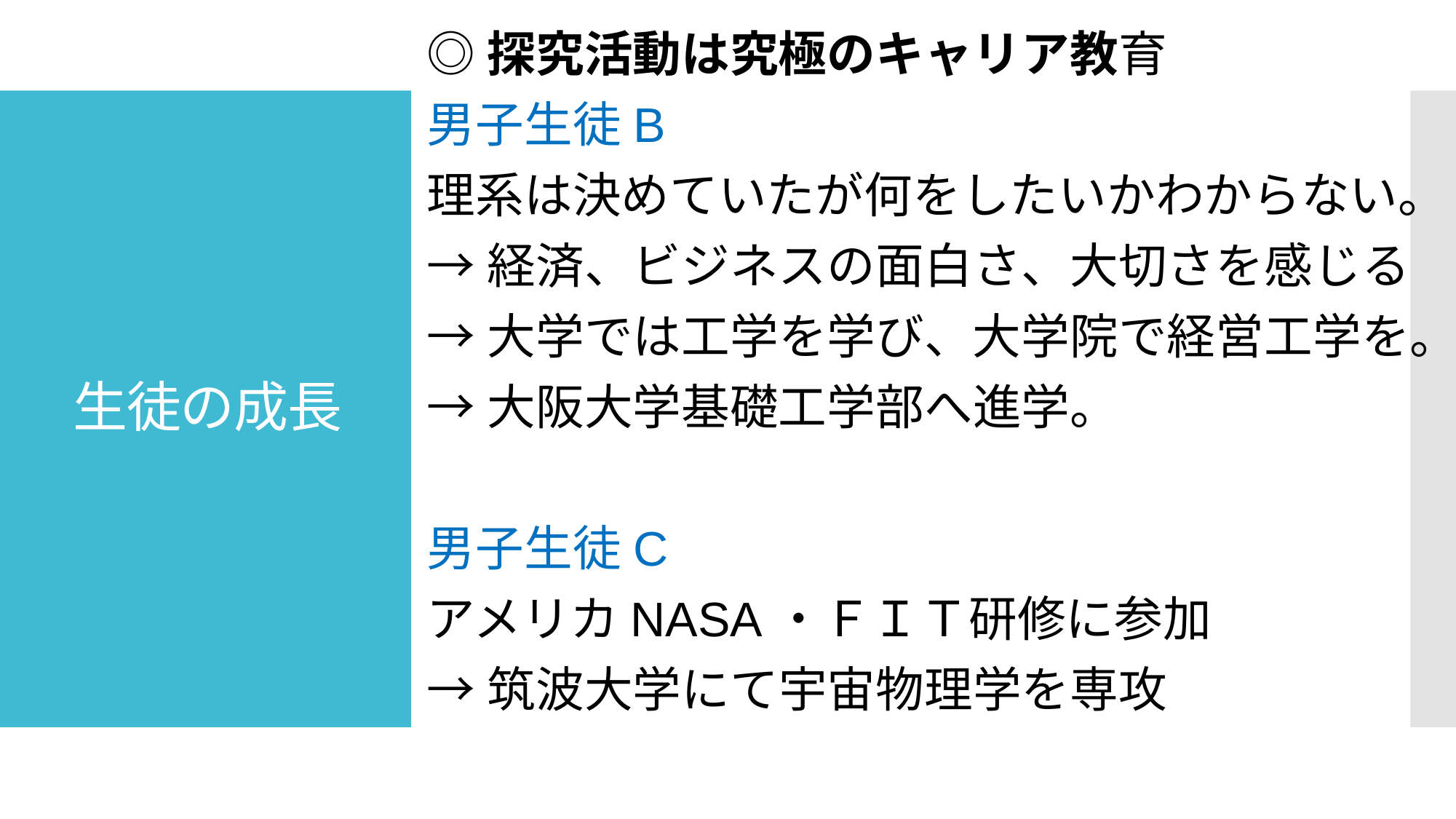

◎探究活動は究極のキャリア教育
男子生徒B
理系は決めていたが何をしたいかわからない。
→経済、ビジネスの面白さ、大切さを感じる
→大学では工学を学び、大学院で経営工学を。
→大阪大学基礎工学部へ進学。

男子生徒C
アメリカNASA・ＦＩＴ研修に参加
→筑波大学にて宇宙物理学を専攻

# 生徒の成長